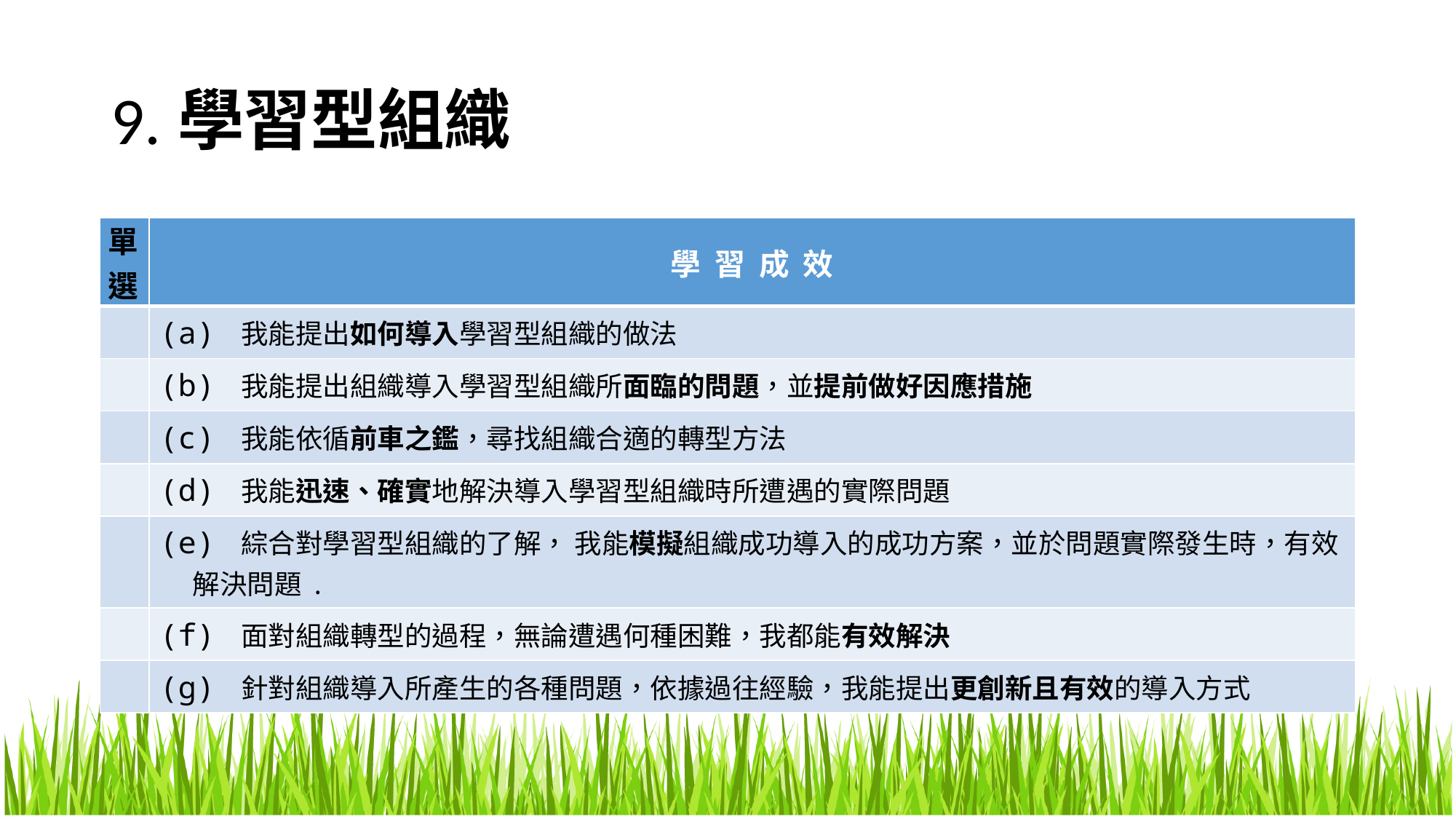

# 9.學習型組織
| 單選 | 學 習 成 效 |
| --- | --- |
|  | (a) 我能提出如何導入學習型組織的做法 |
|  | (b) 我能提出組織導入學習型組織所面臨的問題，並提前做好因應措施 |
|  | (c) 我能依循前車之鑑，尋找組織合適的轉型方法 |
|  | (d) 我能迅速、確實地解決導入學習型組織時所遭遇的實際問題 |
|  | (e) 綜合對學習型組織的了解， 我能模擬組織成功導入的成功方案，並於問題實際發生時，有效 解決問題. |
|  | (f) 面對組織轉型的過程，無論遭遇何種困難，我都能有效解決 |
|  | (g) 針對組織導入所產生的各種問題，依據過往經驗，我能提出更創新且有效的導入方式 |